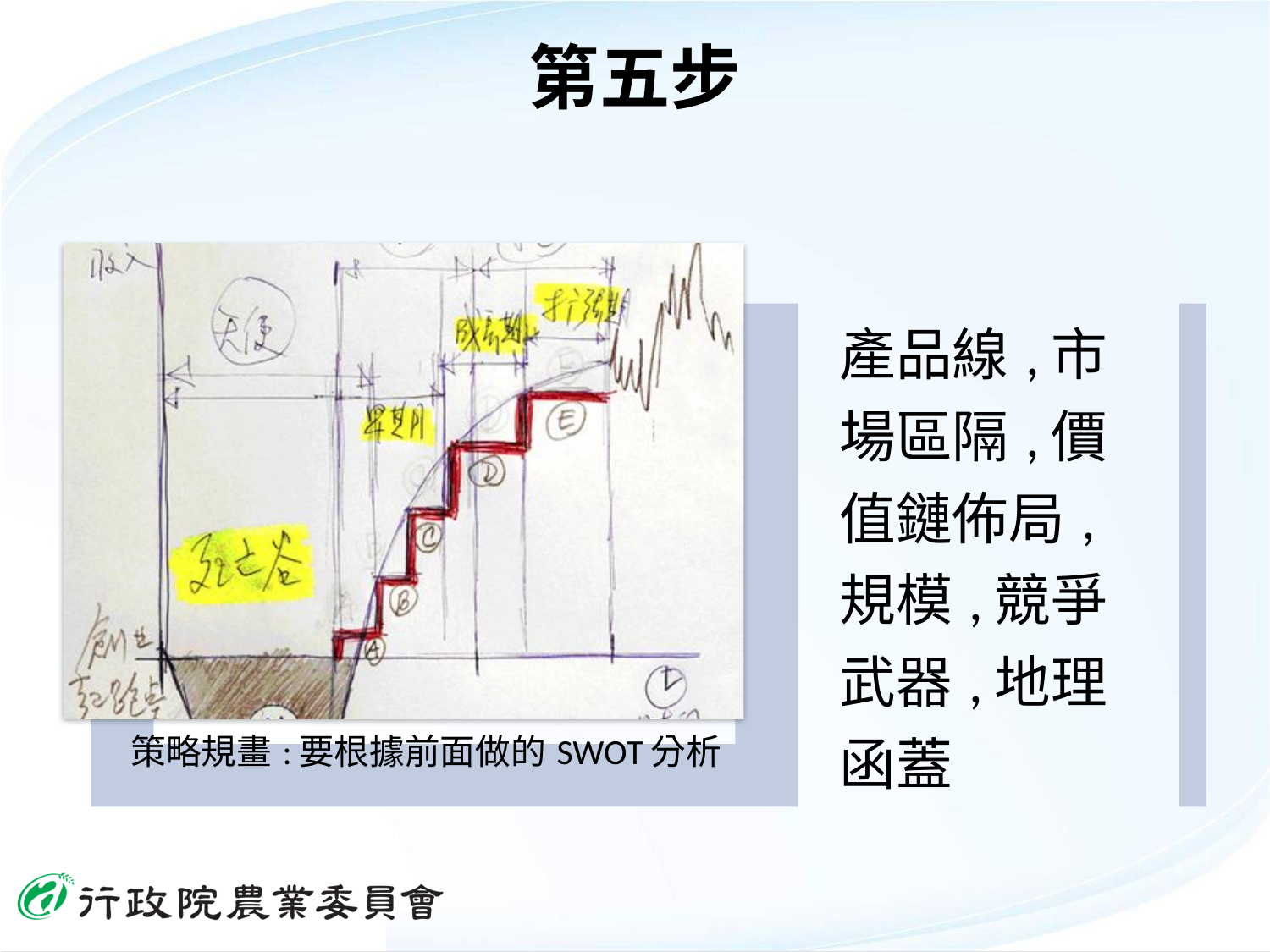

# 第五步
策略規畫:要根據前面做的SWOT分析
產品線,市場區隔,價值鏈佈局,規模,競爭武器,地理函蓋